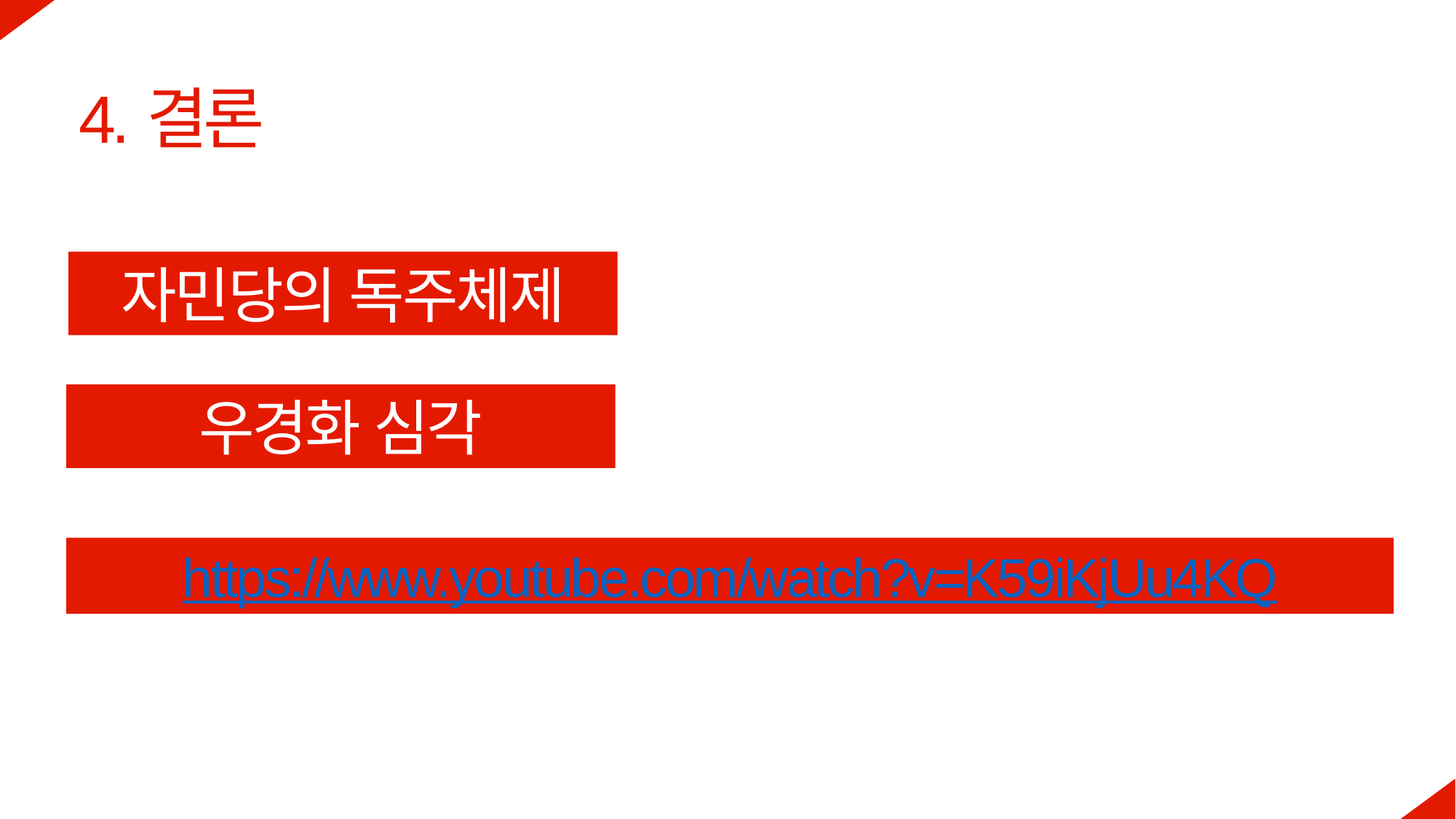

4.결론
자민당의 독주체제
우경화 심각
https://www.youtube.com/watch?v=K59iKjUu4KQ
프레젠테이션
프레젠테이션
프레젠테이션
프레젠테이션